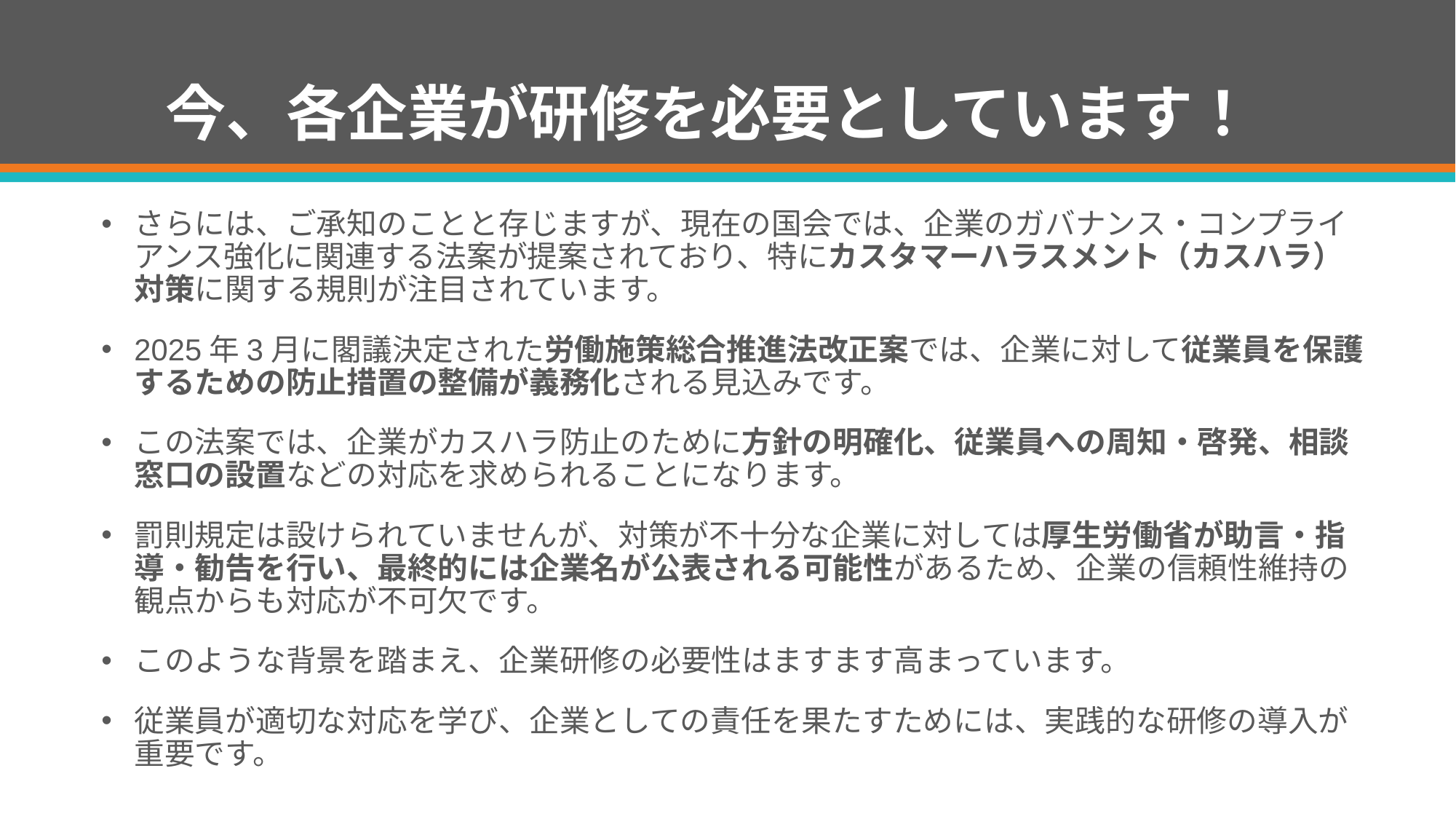

# 今、各企業が研修を必要としています！
さらには、ご承知のことと存じますが、現在の国会では、企業のガバナンス・コンプライアンス強化に関連する法案が提案されており、特にカスタマーハラスメント（カスハラ）対策に関する規則が注目されています。
2025年3月に閣議決定された労働施策総合推進法改正案では、企業に対して従業員を保護するための防止措置の整備が義務化される見込みです。
この法案では、企業がカスハラ防止のために方針の明確化、従業員への周知・啓発、相談窓口の設置などの対応を求められることになります。
罰則規定は設けられていませんが、対策が不十分な企業に対しては厚生労働省が助言・指導・勧告を行い、最終的には企業名が公表される可能性があるため、企業の信頼性維持の観点からも対応が不可欠です。
このような背景を踏まえ、企業研修の必要性はますます高まっています。
従業員が適切な対応を学び、企業としての責任を果たすためには、実践的な研修の導入が重要です。